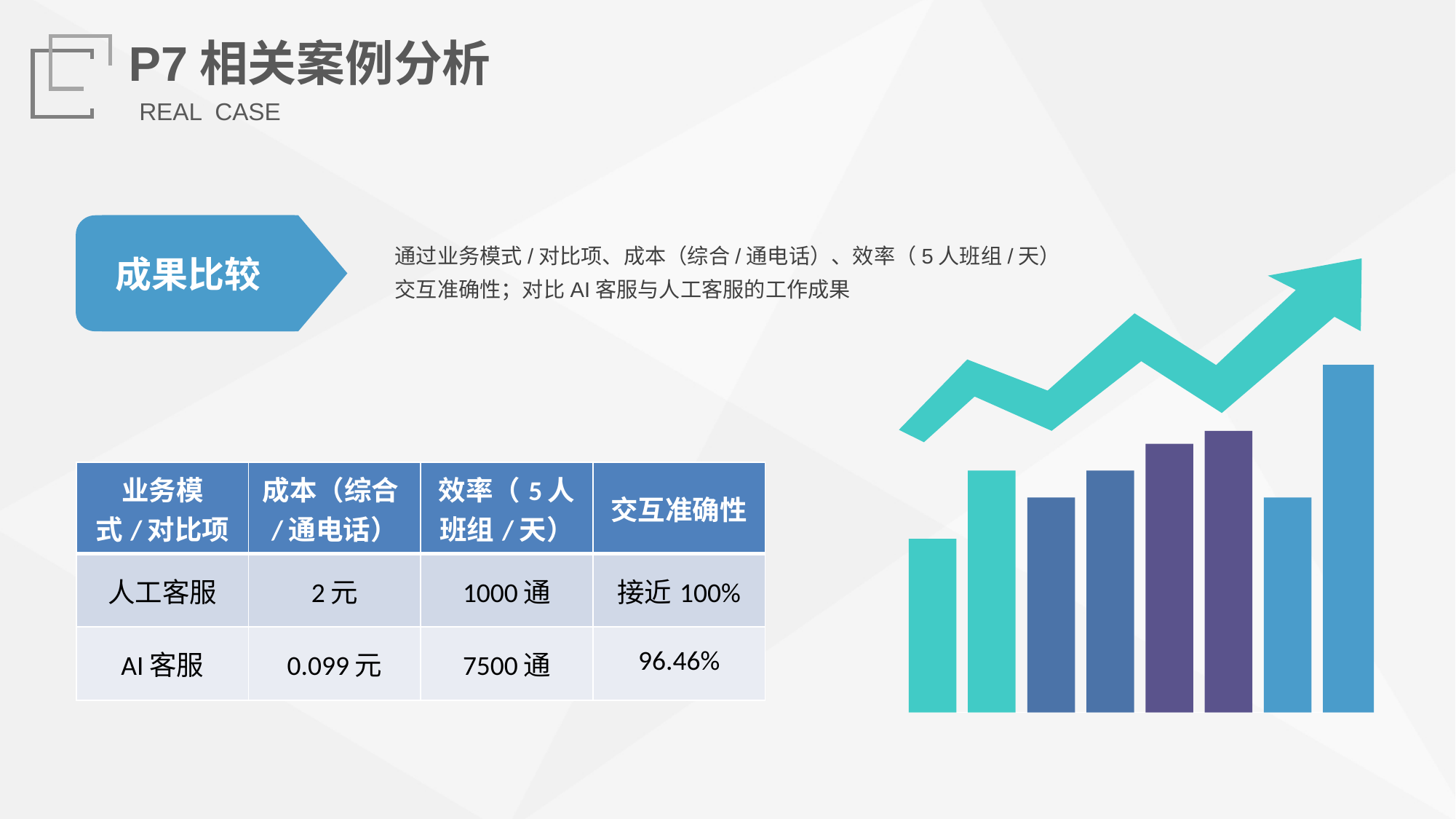

P7相关案例分析

REAL  CASE

成果比较
通过业务模式/对比项、成本（综合/通电话）、效率（5人班组/天）
交互准确性；对比AI客服与人工客服的工作成果

| 业务模式/对比项 | 成本（综合/通电话） | 效率（5人班组/天） | 交互准确性 |
| --- | --- | --- | --- |
| 人工客服 | 2元 | 1000通 | 接近100% |
| AI客服 | 0.099元 | 7500通 | 96.46% |